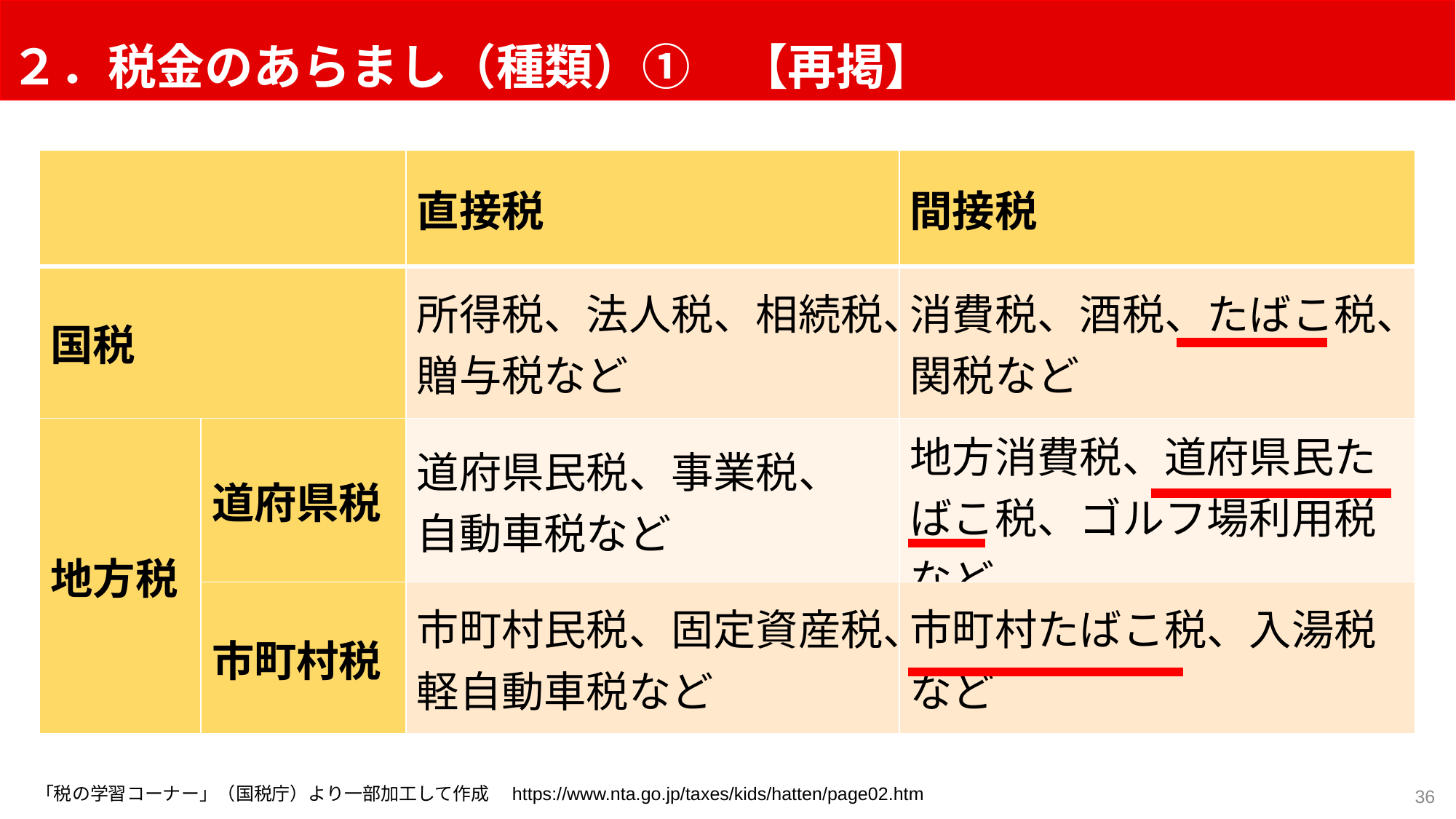

２．税金のあらまし（種類）①　【再掲】
|  |  | 直接税 | 間接税 |
| --- | --- | --- | --- |
| 国税 |  | 所得税、法人税、相続税、贈与税など | 消費税、酒税、たばこ税、関税など |
| 地方税 | 道府県税 | 道府県民税、事業税、 自動車税など | 地方消費税、道府県民たばこ税、ゴルフ場利用税など |
|  | 市町村税 | 市町村民税、固定資産税、軽自動車税など | 市町村たばこ税、入湯税など |
36
「税の学習コーナー」（国税庁）より一部加工して作成　https://www.nta.go.jp/taxes/kids/hatten/page02.htm